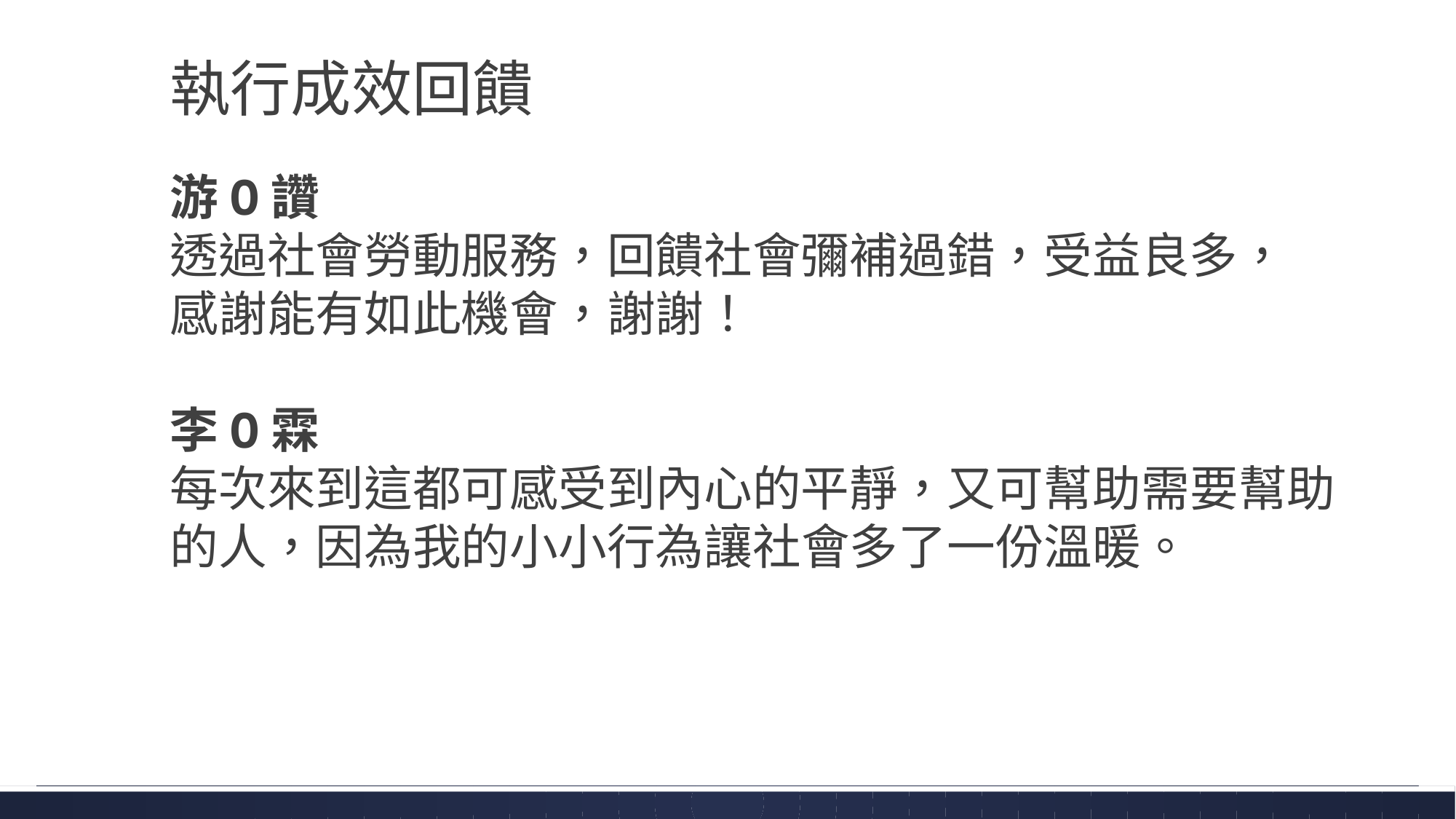

執行成效回饋
游O讚
透過社會勞動服務，回饋社會彌補過錯，受益良多，
感謝能有如此機會，謝謝！

李O霖
每次來到這都可感受到內心的平靜，又可幫助需要幫助的人，因為我的小小行為讓社會多了一份溫暖。